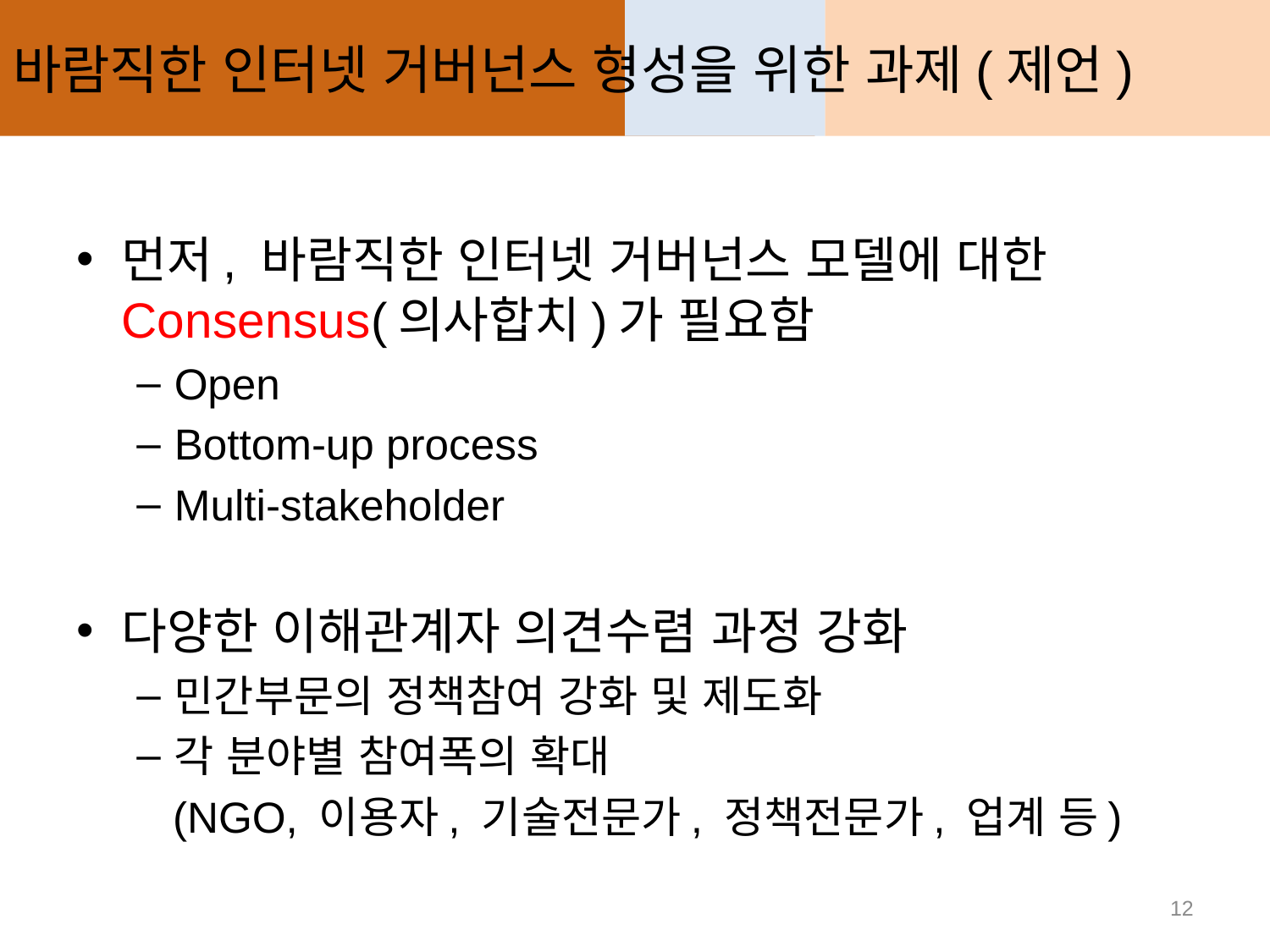

# 바람직한 인터넷 거버넌스 형성을 위한 과제(제언)
먼저, 바람직한 인터넷 거버넌스 모델에 대한 Consensus(의사합치)가 필요함
Open
Bottom-up process
Multi-stakeholder

다양한 이해관계자 의견수렴 과정 강화
민간부문의 정책참여 강화 및 제도화
각 분야별 참여폭의 확대
   (NGO, 이용자, 기술전문가, 정책전문가, 업계 등)
12